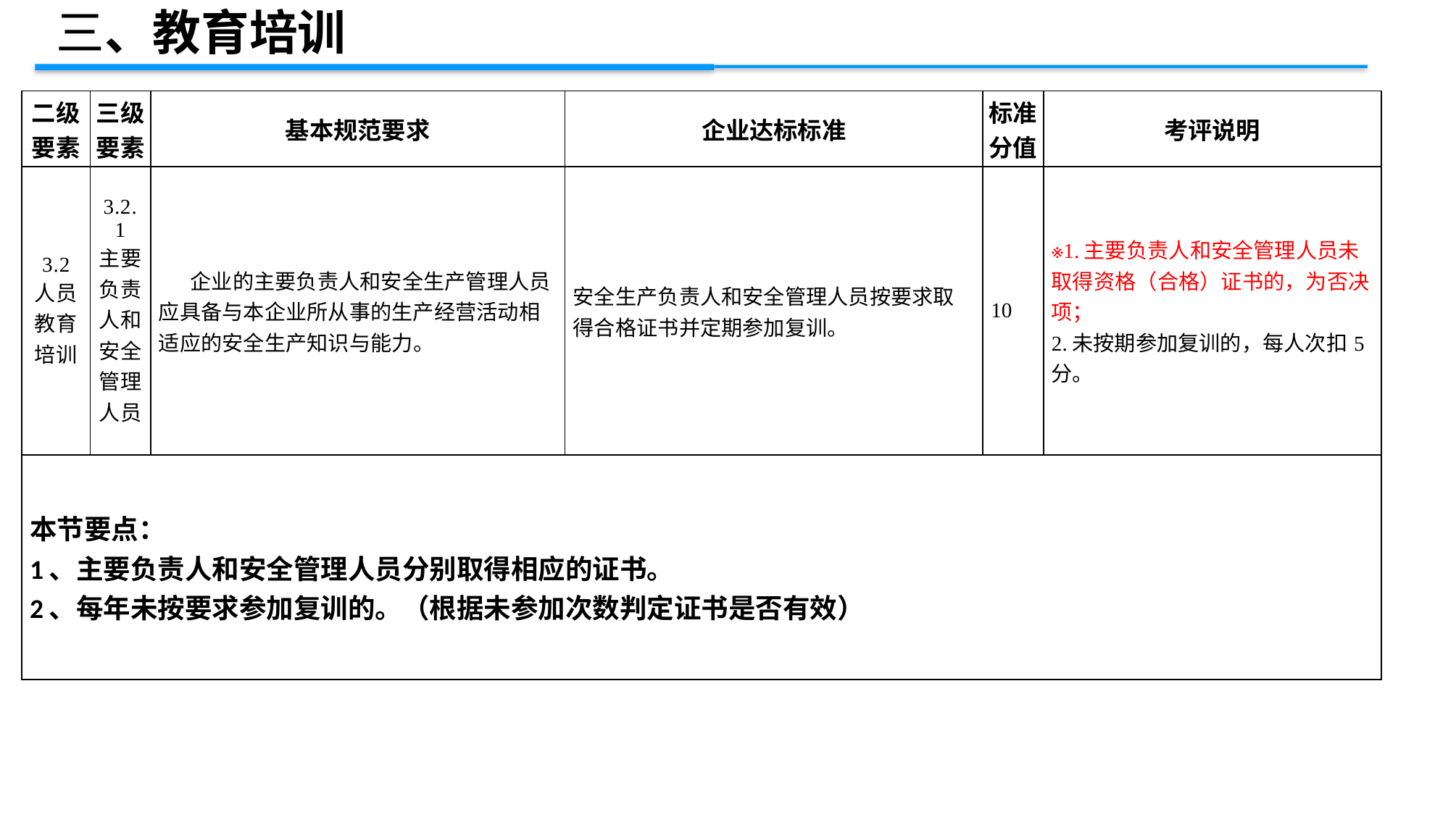

三、教育培训

| 二级 要素 | 三级 要素 | 基本规范要求 | 企业达标标准 | 标准 分值 | 考评说明 |
| --- | --- | --- | --- | --- | --- |
| 3.2 人员教育培训 | 3.2.1 主要负责人和安全管理人员 | 企业的主要负责人和安全生产管理人员应具备与本企业所从事的生产经营活动相适应的安全生产知识与能力。 | 安全生产负责人和安全管理人员按要求取得合格证书并定期参加复训。 | 10 | ※1.主要负责人和安全管理人员未取得资格（合格）证书的，为否决项； 2.未按期参加复训的，每人次扣5分。 |
| 本节要点： 1、主要负责人和安全管理人员分别取得相应的证书。 2、每年未按要求参加复训的。（根据未参加次数判定证书是否有效） |  |  |  |  |  |